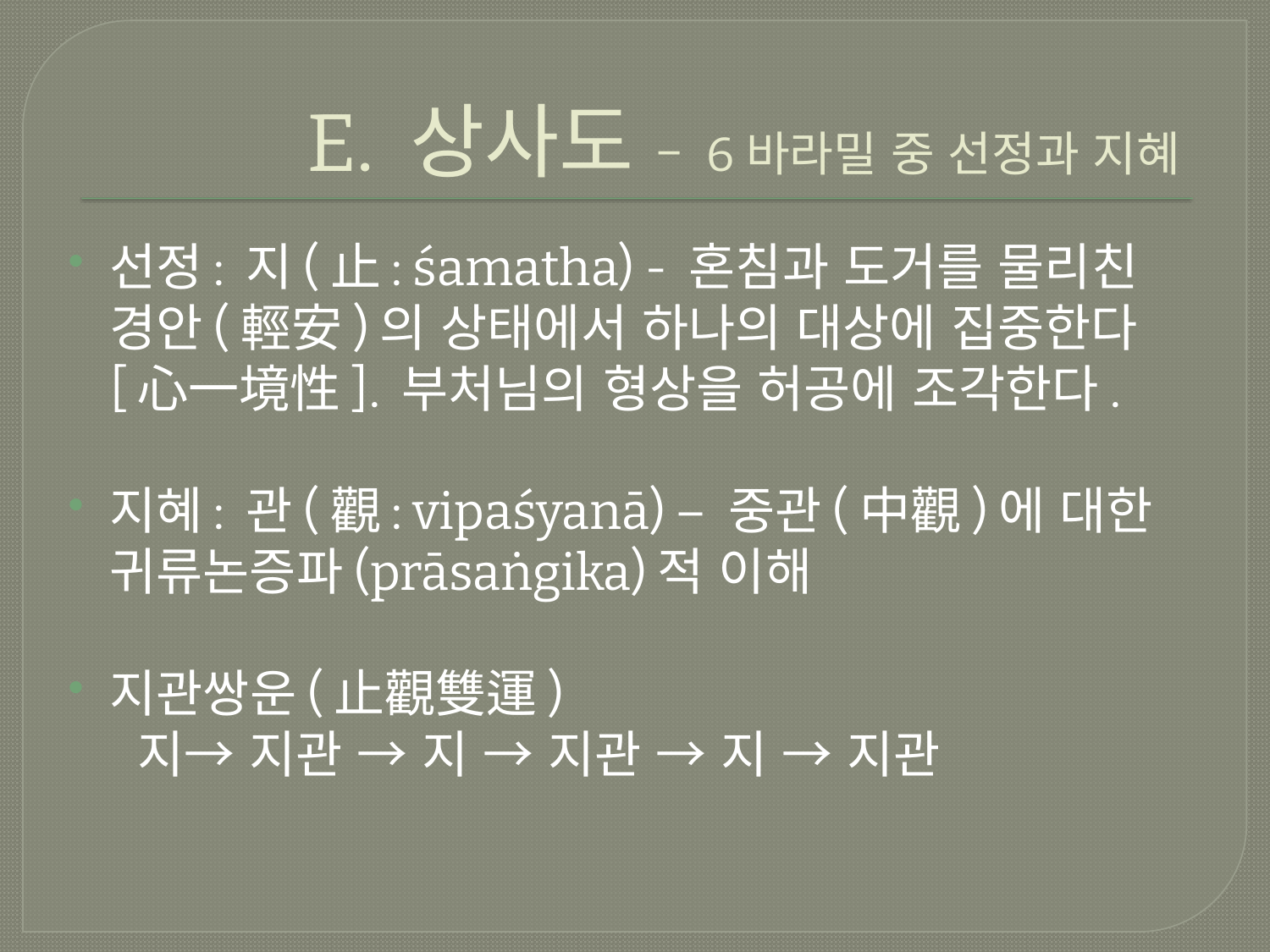

# E. 상사도 – 6바라밀 중 선정과 지혜
선정: 지(止: śamatha) - 혼침과 도거를 물리친 경안(輕安)의 상태에서 하나의 대상에 집중한다[心一境性]. 부처님의 형상을 허공에 조각한다.

지혜: 관(觀: vipaśyanā) – 중관(中觀)에 대한 귀류논증파(prāsaṅgika)적 이해

지관쌍운(止觀雙運)
    지→ 지관 → 지 → 지관 → 지 → 지관